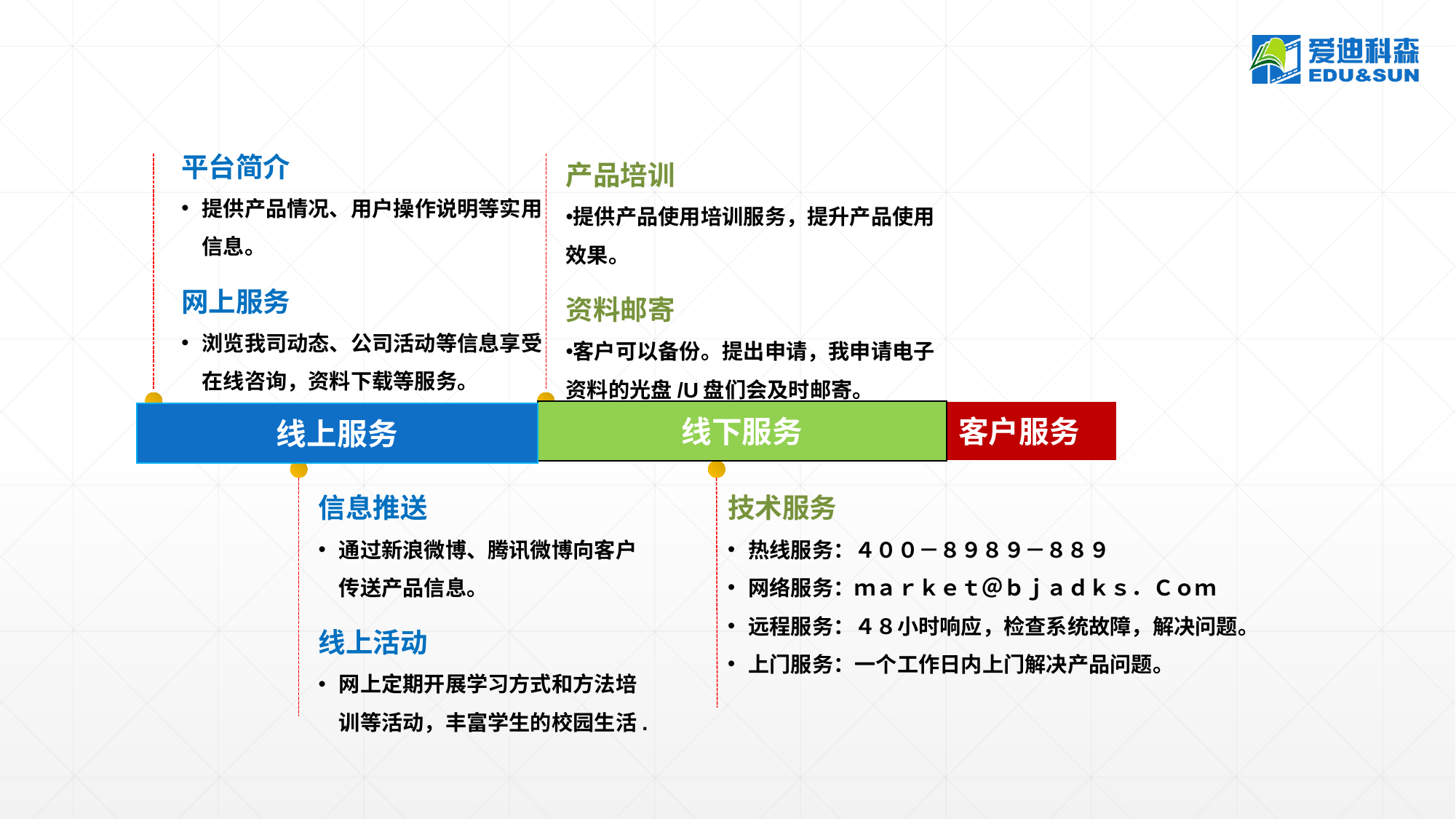

平台简介
提供产品情况、用户操作说明等实用信息。
网上服务
浏览我司动态、公司活动等信息享受在线咨询，资料下载等服务。
产品培训
提供产品使用培训服务，提升产品使用效果。
资料邮寄
客户可以备份。提出申请，我申请电子资料的光盘/U盘们会及时邮寄。

线下服务
线上服务

客户服务
信息推送
通过新浪微博、腾讯微博向客户传送产品信息。
线上活动
网上定期开展学习方式和方法培训等活动，丰富学生的校园生活.
技术服务
热线服务：４００－８９８９－８８９
网络服务：ｍａｒｋｅｔ＠ｂｊａｄｋｓ．Ｃｏｍ
远程服务：４８小时响应，检查系统故障，解决问题。
上门服务：一个工作日内上门解决产品问题。